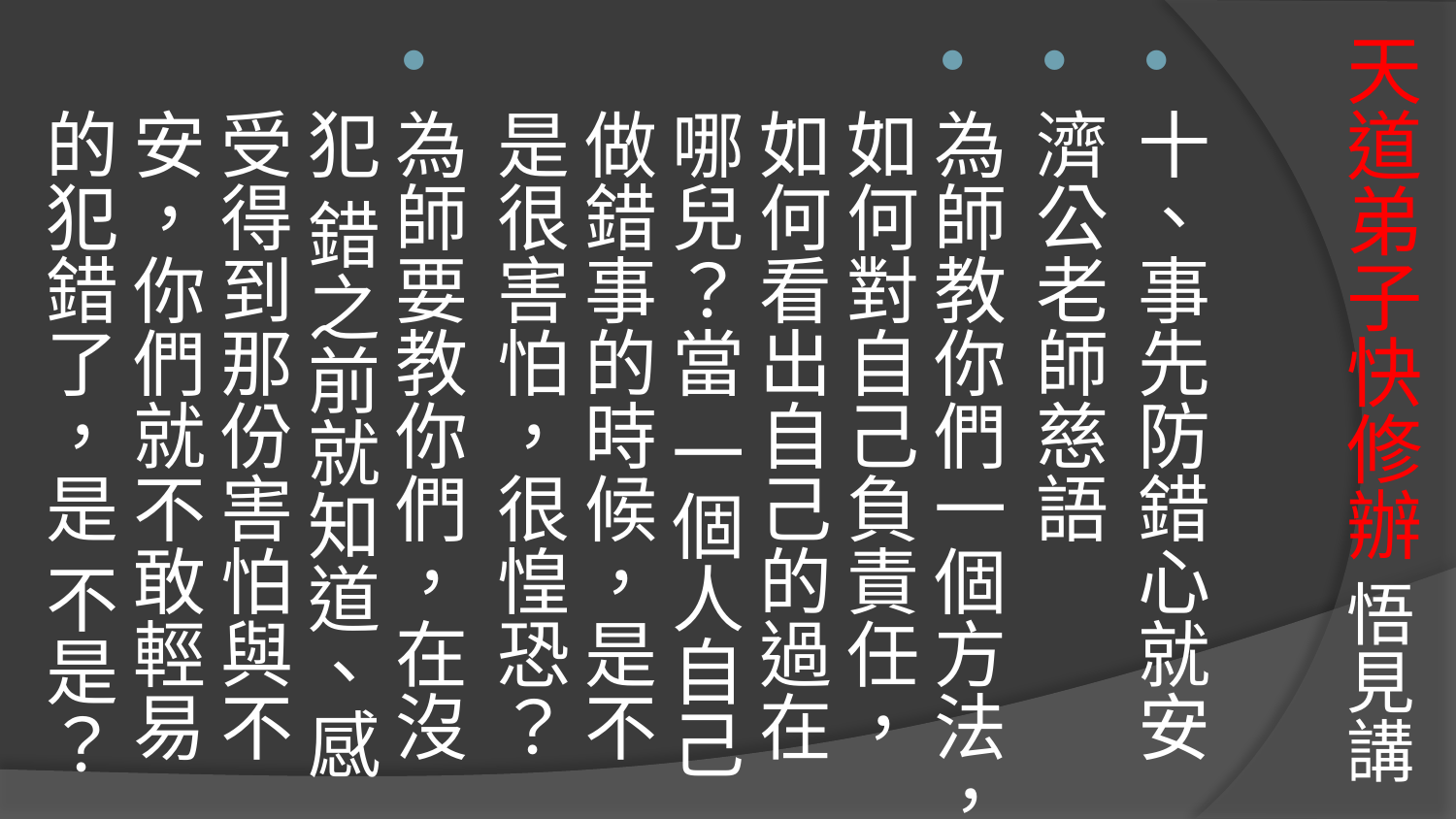

# 天道弟子快修辦 悟見講
十、事先防錯心就安
濟公老師慈語
為師教你們一個方法，如何對自己負責任，如何看出自己的過在哪兒？當 一個人自己做錯事的時候，是不是很害怕，很惶恐？
為師要教你們，在沒犯 錯之前就知道、感受得到那份害怕與不安，你們就不敢輕易的犯錯了，是 不是？